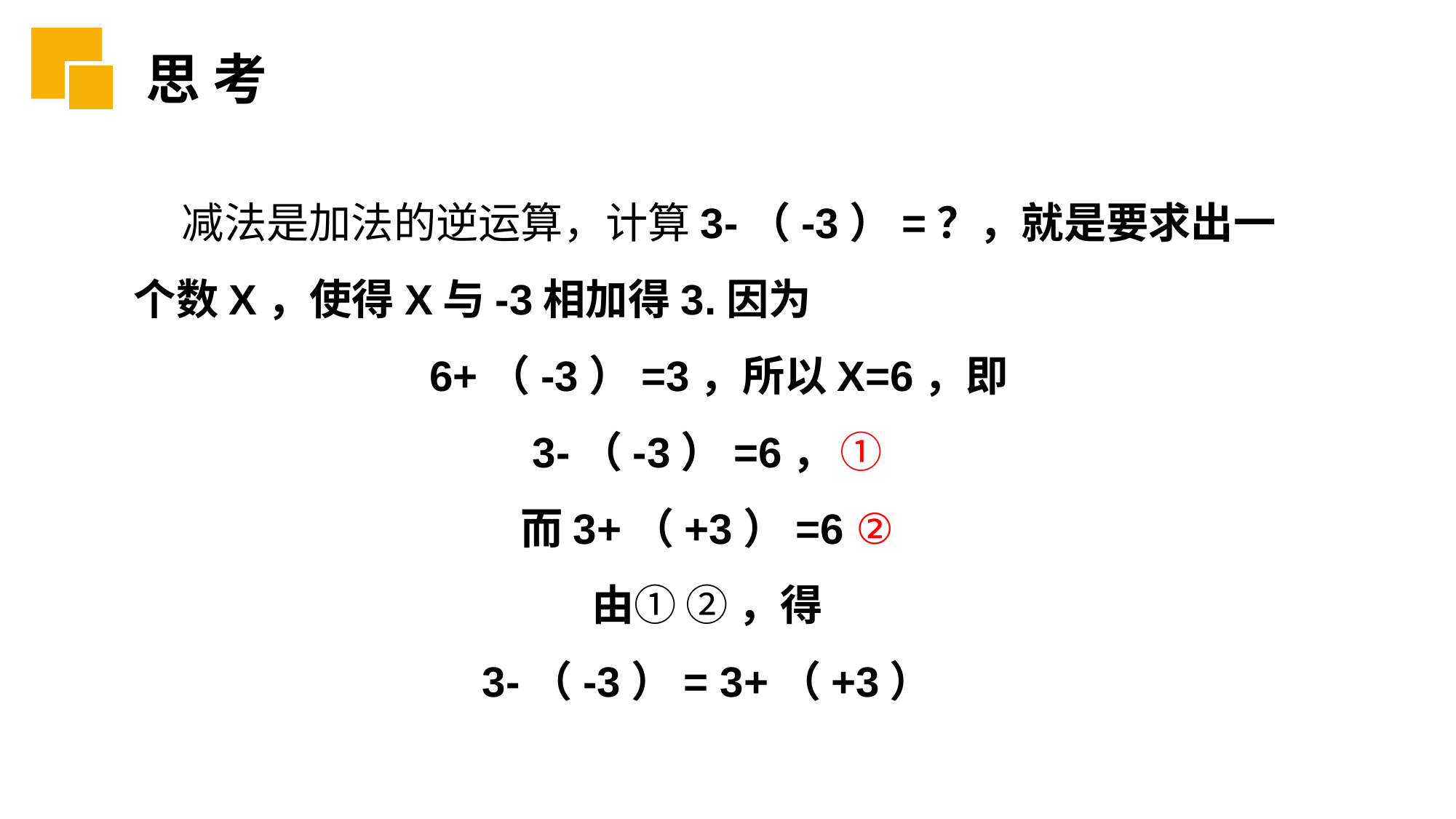

思 考
    减法是加法的逆运算，计算3-（-3）=？，就是要求出一个数X，使得X与-3相加得3.因为
  6+（-3）=3，所以X=6，即
3-（-3）=6， ①
而3+（+3）=6 ②
由① ② ，得
3-（-3）= 3+（+3）